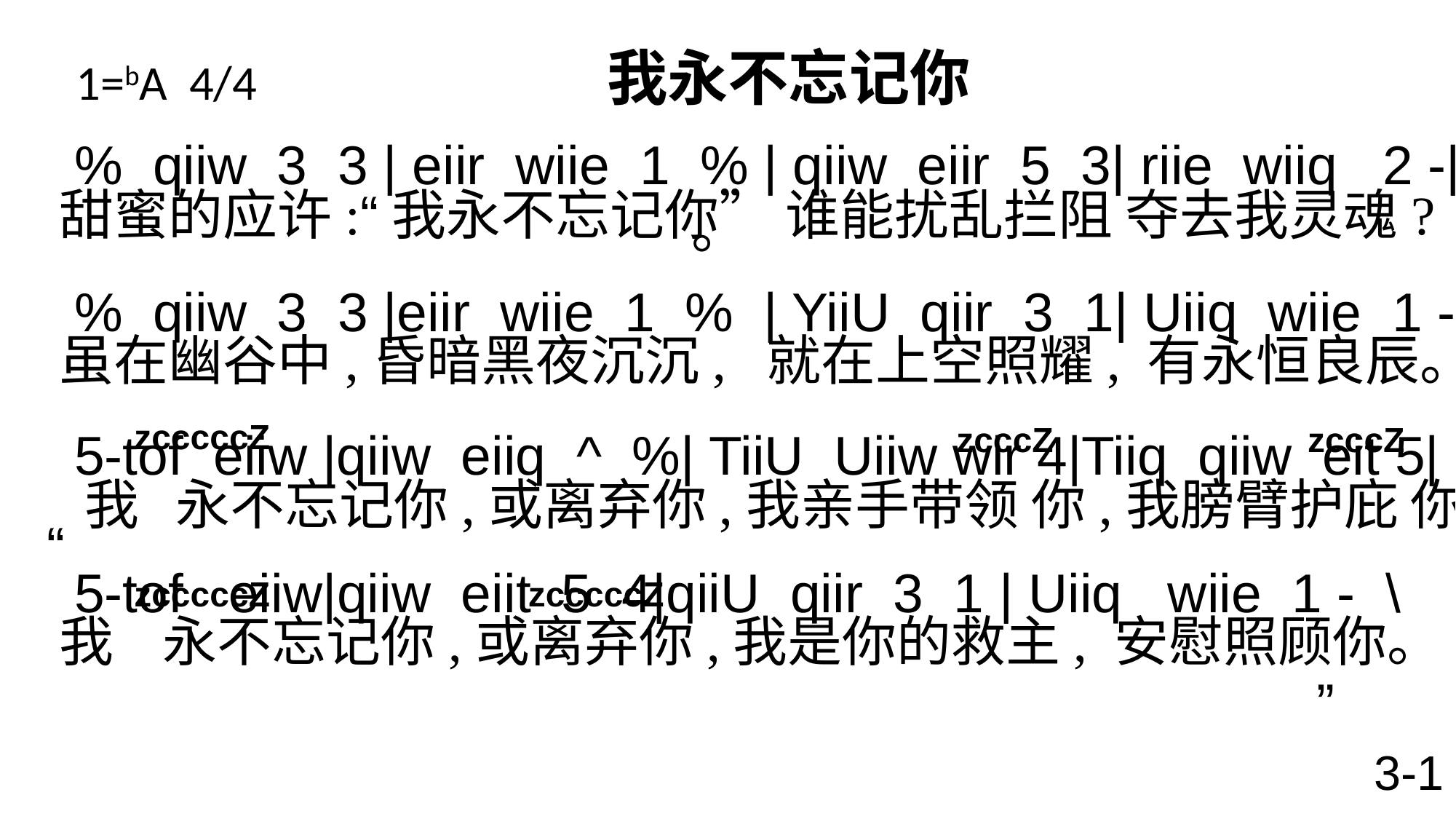

# 1=bA  4/4                               我永不忘记你
%  qiiw  3  3 | eiir  wiie  1  % | qiiw  eiir  5  3| riie  wiiq   2 -|
甜蜜的应许:“我永不忘记你” 谁能扰乱拦阻 夺去我灵魂?
%  qiiw  3  3 |eiir  wiie  1  %  | YiiU  qiir  3  1| Uiiq  wiie  1 - |
虽在幽谷中,昏暗黑夜沉沉,  就在上空照耀, 有永恒良辰。
5-tof  eiiw |qiiw  eiiq  ^  %| TiiU  Uiiw wir 4|Tiiq  qiiw  eit 5|
 我   永不忘记你,或离弃你,我亲手带领 你,我膀臂护庇 你,
5-tof   eiiw|qiiw  eiit  5  4|qiiU  qiir  3  1 | Uiiq   wiie  1 -  \
我    永不忘记你,或离弃你,我是你的救主, 安慰照顾你。
。
    zcccccZ
    zcccZ
    zcccZ
“
    zcccccZ
    zcccccZ
”
3-1